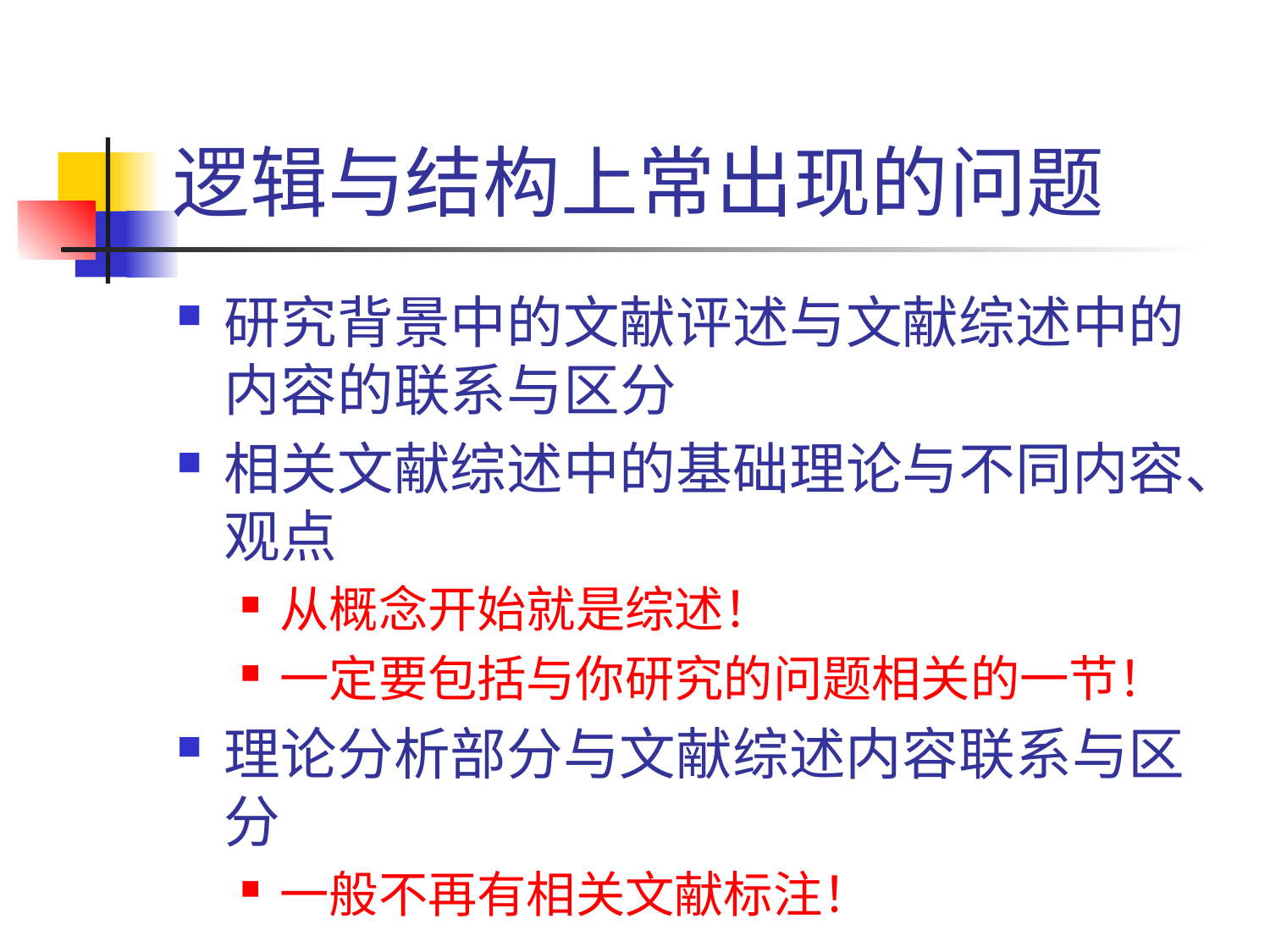

# 逻辑与结构上常出现的问题
研究背景中的文献评述与文献综述中的内容的联系与区分
相关文献综述中的基础理论与不同内容、观点
从概念开始就是综述！
一定要包括与你研究的问题相关的一节！
理论分析部分与文献综述内容联系与区分
一般不再有相关文献标注！